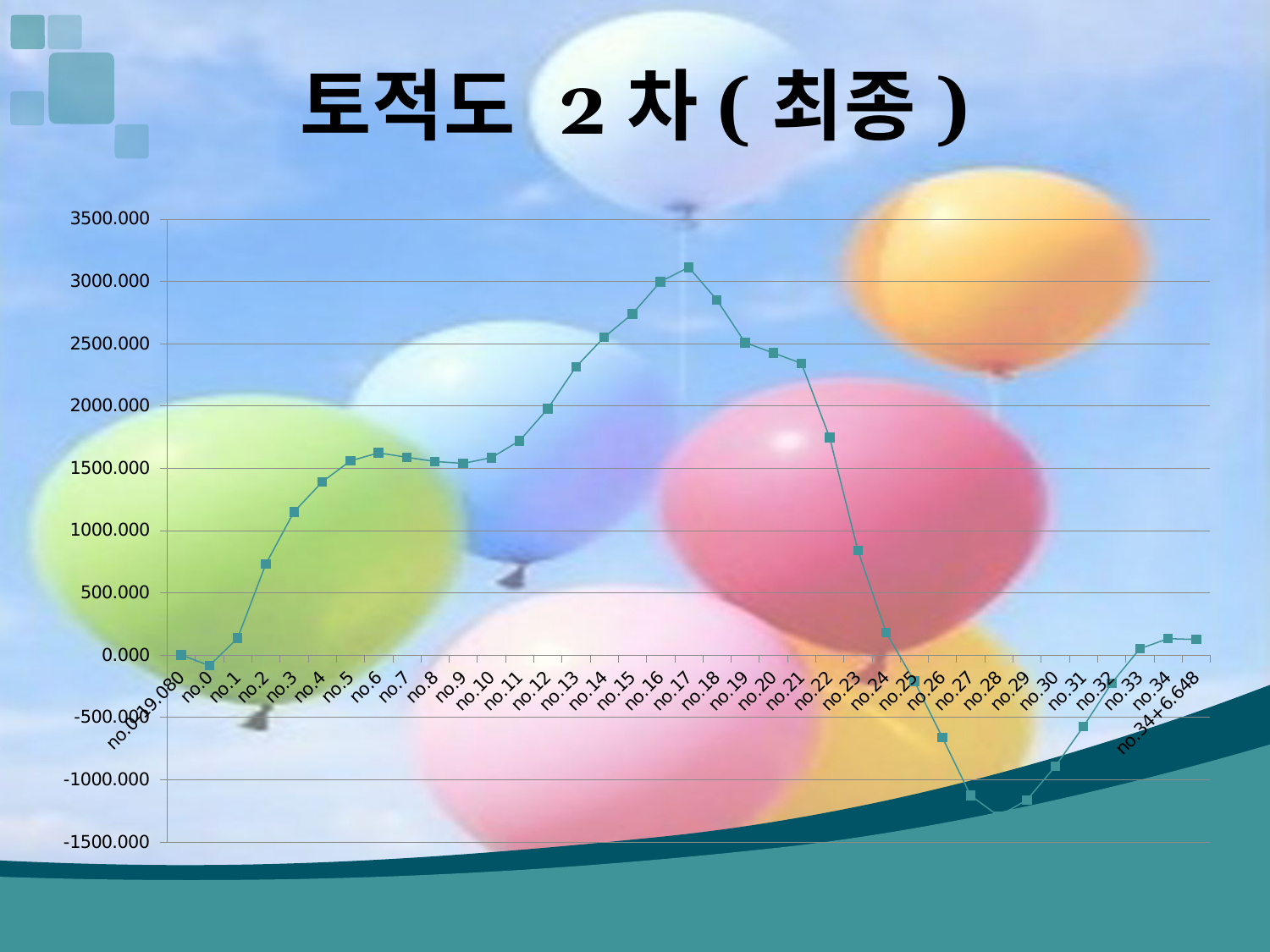

# 토적도 2차(최종)

### Chart

| Category |  |
|---|---|
| no.0-19.080 | 0.0 |
| no.0 | -85.219389 |
| no.1 | 134.47171099999994 |
| no.2 | 729.2387109999999 |
| no.3 | 1149.446711000001 |
| no.4 | 1389.5207109999997 |
| no.5 | 1558.7617109999997 |
| no.6 | 1622.7081109999997 |
| no.7 | 1586.8918109999986 |
| no.8 | 1553.6336109999986 |
| no.9 | 1538.3084109999998 |
| no.10 | 1584.4634109999986 |
| no.11 | 1719.4817109999997 |
| no.12 | 1976.905311000001 |
| no.13 | 2313.2503110000002 |
| no.14 | 2550.972311000002 |
| no.15 | 2737.5153110000024 |
| no.16 | 2996.763311 |
| no.17 | 3112.739911 |
| no.18 | 2851.234111 |
| no.19 | 2507.979511000002 |
| no.20 | 2424.8303110000024 |
| no.21 | 2341.5047109999996 |
| no.22 | 1746.2042109999998 |
| no.23 | 839.0807109999997 |
| no.24 | 181.79901099999972 |
| no.25 | -209.8188890000004 |
| no.26 | -663.2343890000005 |
| no.27 | -1128.1086890000001 |
| no.28 | -1293.8677890000001 |
| no.29 | -1163.2962890000001 |
| no.30 | -895.2552890000002 |
| no.31 | -574.6920890000001 |
| no.32 | -227.12068900000014 |
| no.33 | 50.01051099999988 |
| no.34 | 130.80331099999984 |
| no.34+6.648 | 124.37629051999977 |